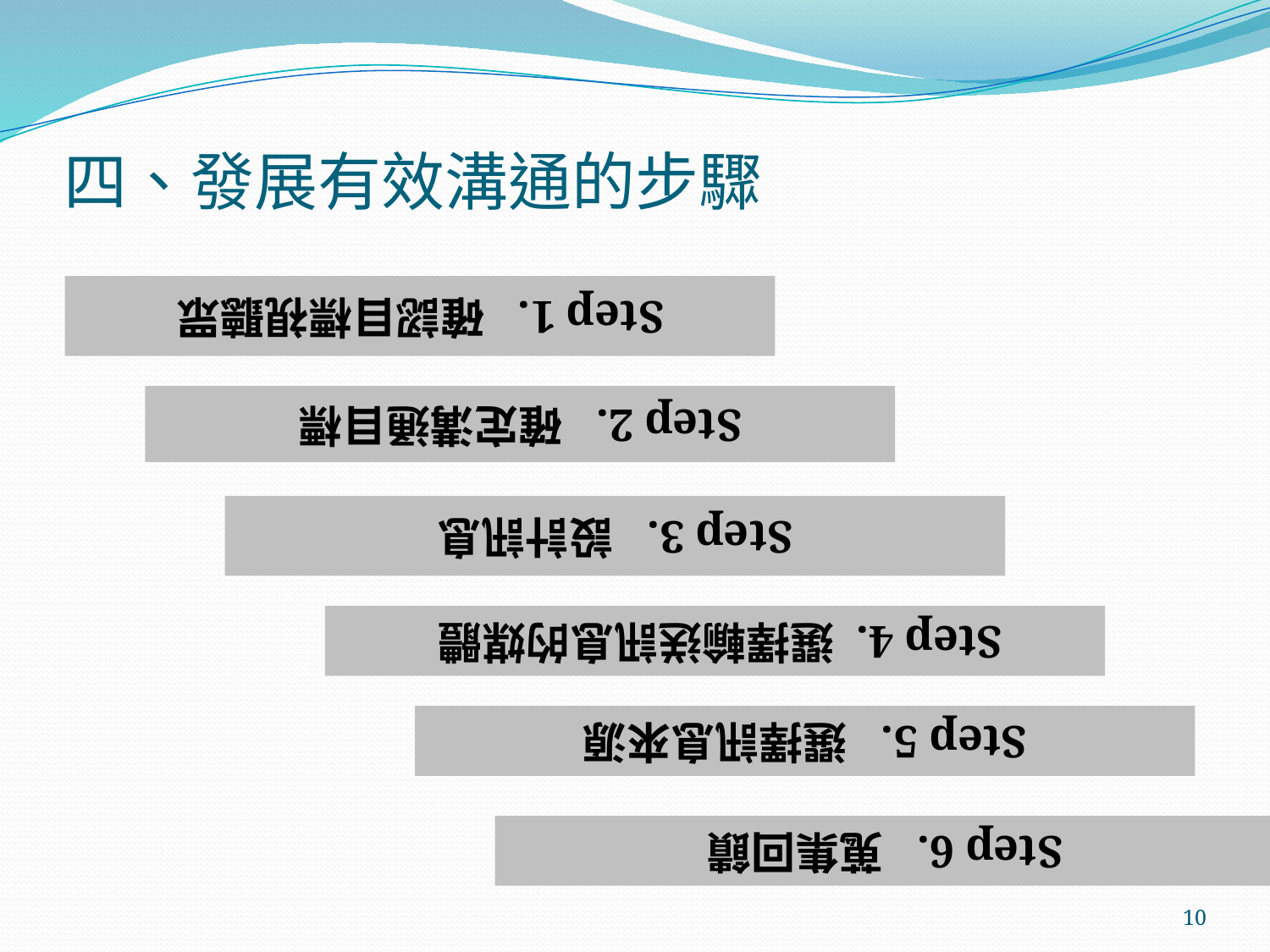

Step 1.  確認目標視聽眾
Step 2.  確定溝通目標
# 四、發展有效溝通的步驟
Step 3.  設計訊息
Step 4. 選擇輸送訊息的媒體
Step 5.  選擇訊息來源
Step 6.  蒐集回饋
10